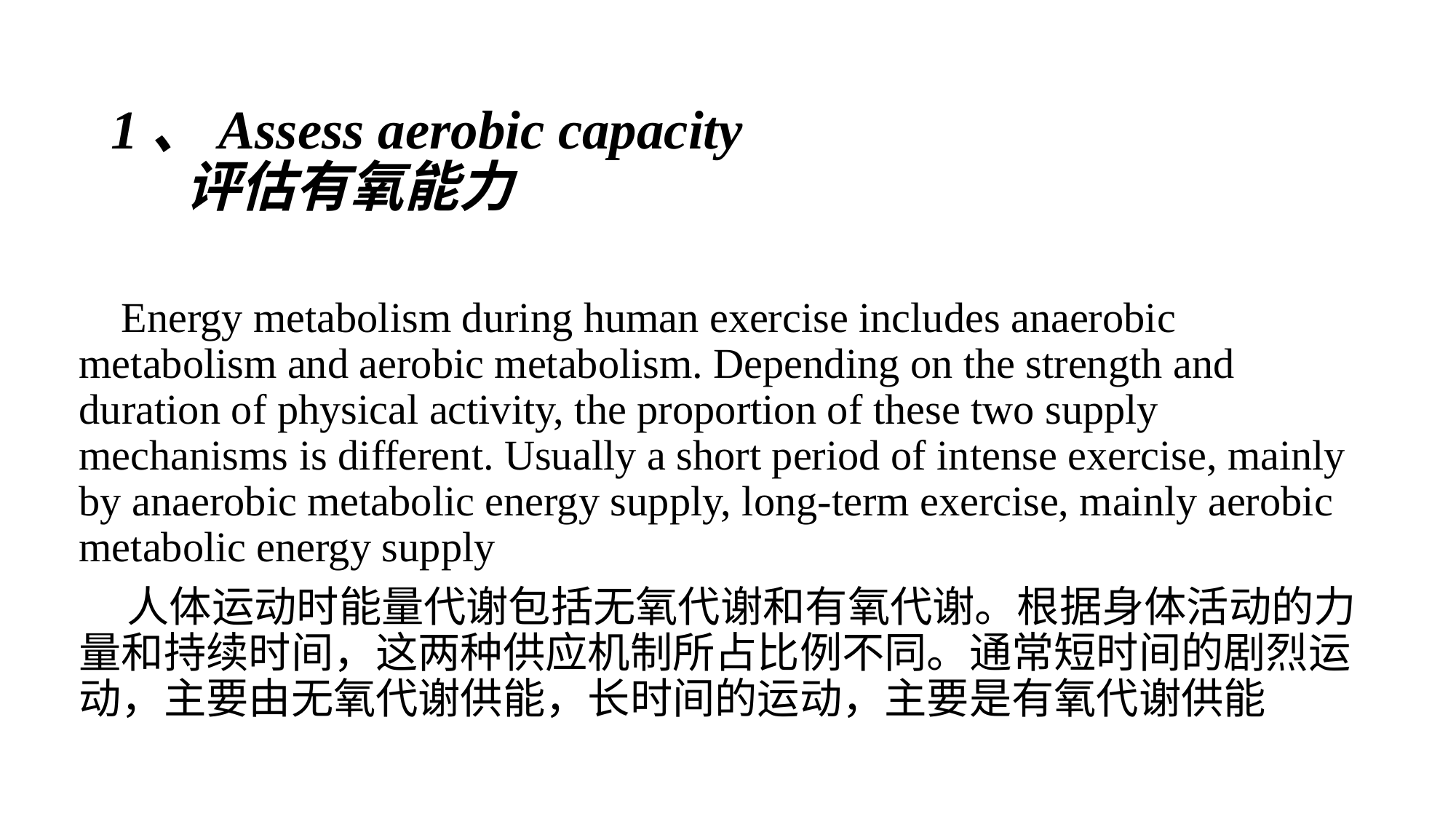

# 1、Assess aerobic capacity
     评估有氧能力
    Energy metabolism during human exercise includes anaerobic metabolism and aerobic metabolism. Depending on the strength and duration of physical activity, the proportion of these two supply mechanisms is different. Usually a short period of intense exercise, mainly by anaerobic metabolic energy supply, long-term exercise, mainly aerobic metabolic energy supply
    人体运动时能量代谢包括无氧代谢和有氧代谢。根据身体活动的力量和持续时间，这两种供应机制所占比例不同。通常短时间的剧烈运动，主要由无氧代谢供能，长时间的运动，主要是有氧代谢供能